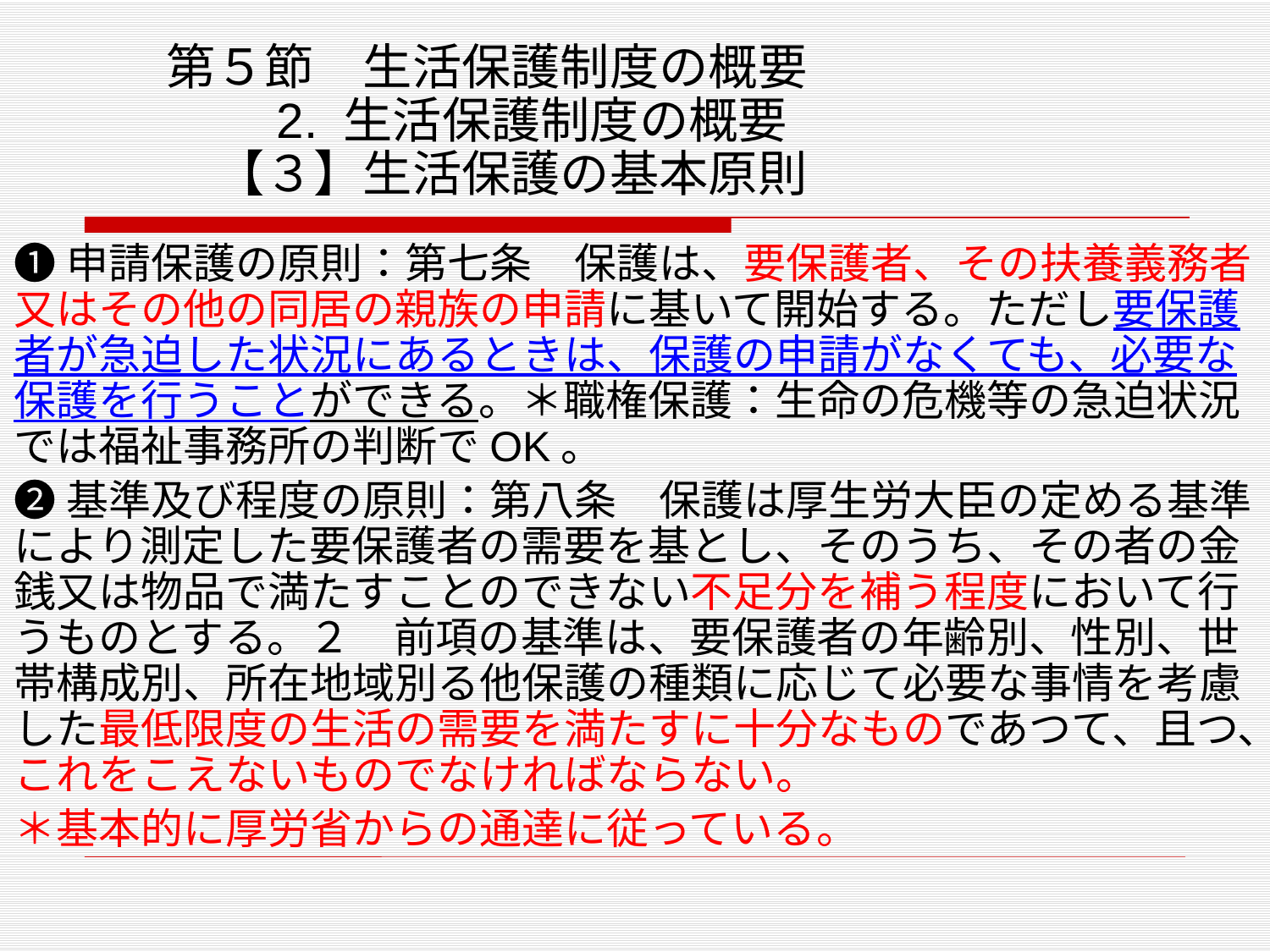

# 第５節　生活保護制度の概要　 　　2. 生活保護制度の概要 　【３】生活保護の基本原則
❶申請保護の原則：第七条　保護は、要保護者、その扶養義務者又はその他の同居の親族の申請に基いて開始する。ただし要保護者が急迫した状況にあるときは、保護の申請がなくても、必要な保護を行うことができる。＊職権保護：生命の危機等の急迫状況では福祉事務所の判断でOK。
❷基準及び程度の原則：第八条　保護は厚生労大臣の定める基準により測定した要保護者の需要を基とし、そのうち、その者の金銭又は物品で満たすことのできない不足分を補う程度において行うものとする。２　前項の基準は、要保護者の年齢別、性別、世帯構成別、所在地域別る他保護の種類に応じて必要な事情を考慮した最低限度の生活の需要を満たすに十分なものであつて、且つ、これをこえないものでなければならない。
＊基本的に厚労省からの通達に従っている。